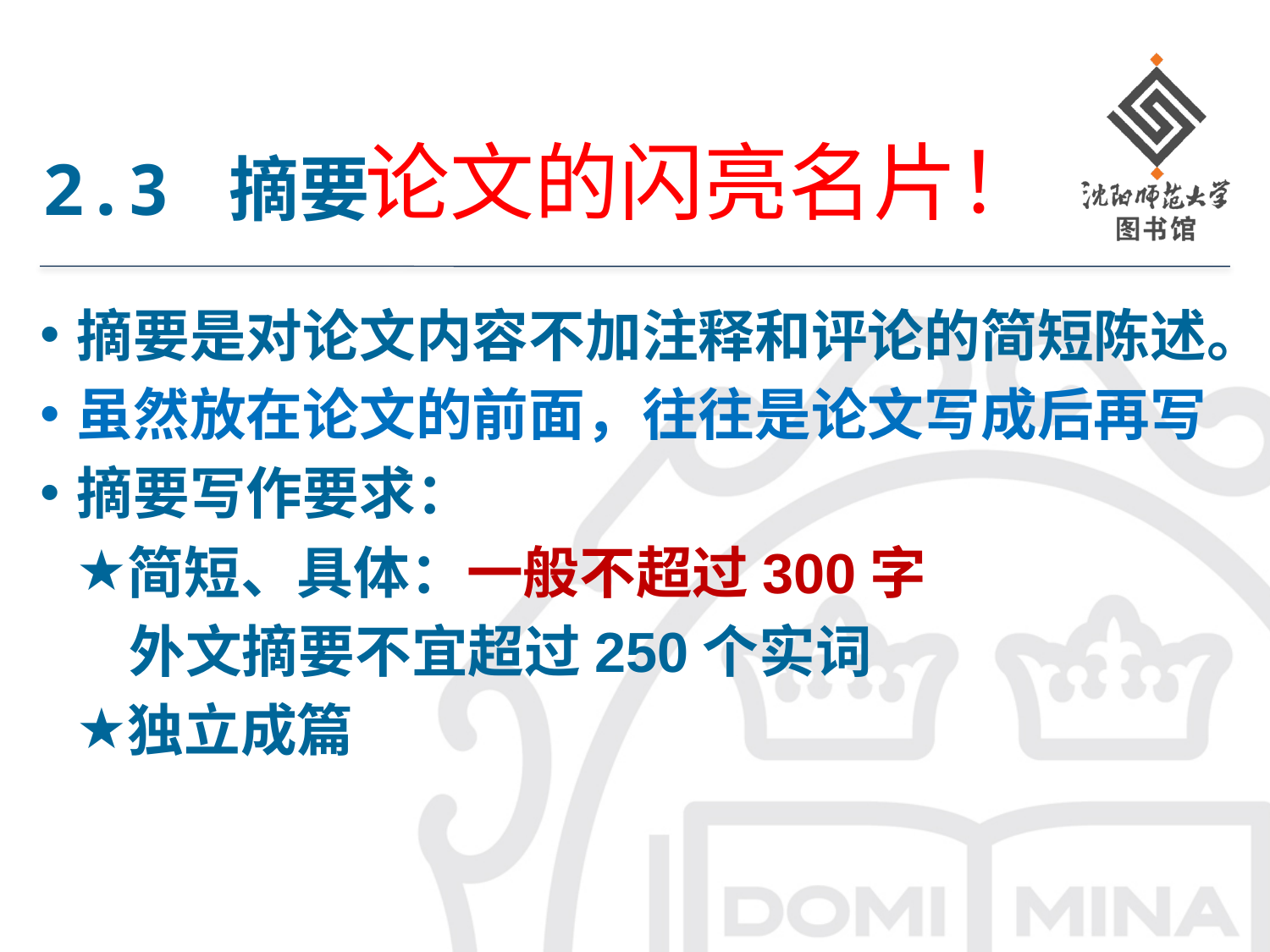

论文的闪亮名片！
# 2.3 摘要
摘要是对论文内容不加注释和评论的简短陈述。
虽然放在论文的前面，往往是论文写成后再写
摘要写作要求：
简短、具体：一般不超过300字
   外文摘要不宜超过250个实词
独立成篇